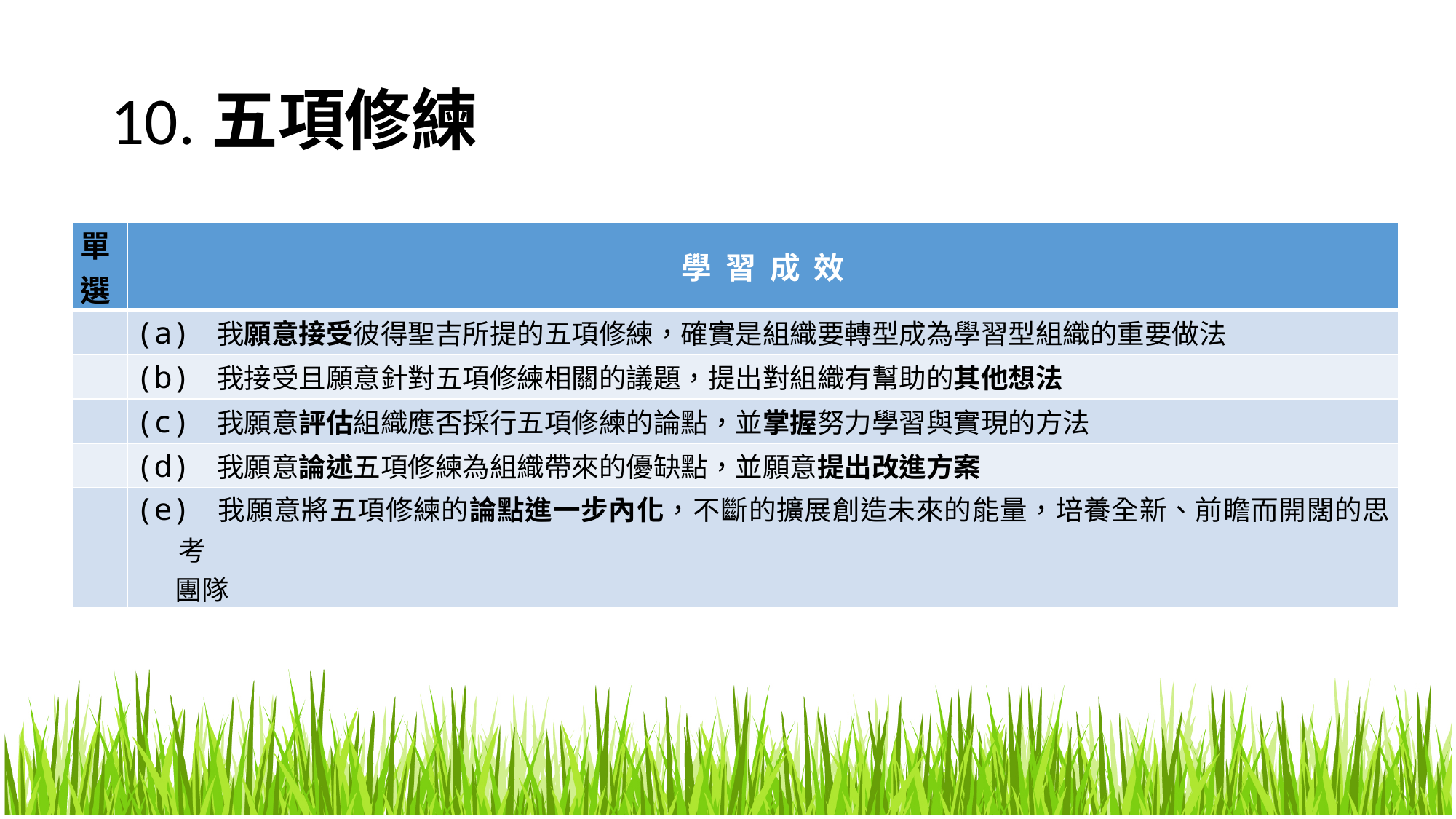

# 10.五項修練
| 單選 | 學 習 成 效 |
| --- | --- |
|  | (a) 我願意接受彼得聖吉所提的五項修練，確實是組織要轉型成為學習型組織的重要做法 |
|  | (b) 我接受且願意針對五項修練相關的議題，提出對組織有幫助的其他想法 |
|  | (c) 我願意評估組織應否採行五項修練的論點，並掌握努力學習與實現的方法 |
|  | (d) 我願意論述五項修練為組織帶來的優缺點，並願意提出改進方案 |
|  | (e) 我願意將五項修練的論點進一步內化，不斷的擴展創造未來的能量，培養全新、前瞻而開闊的思考 團隊 |